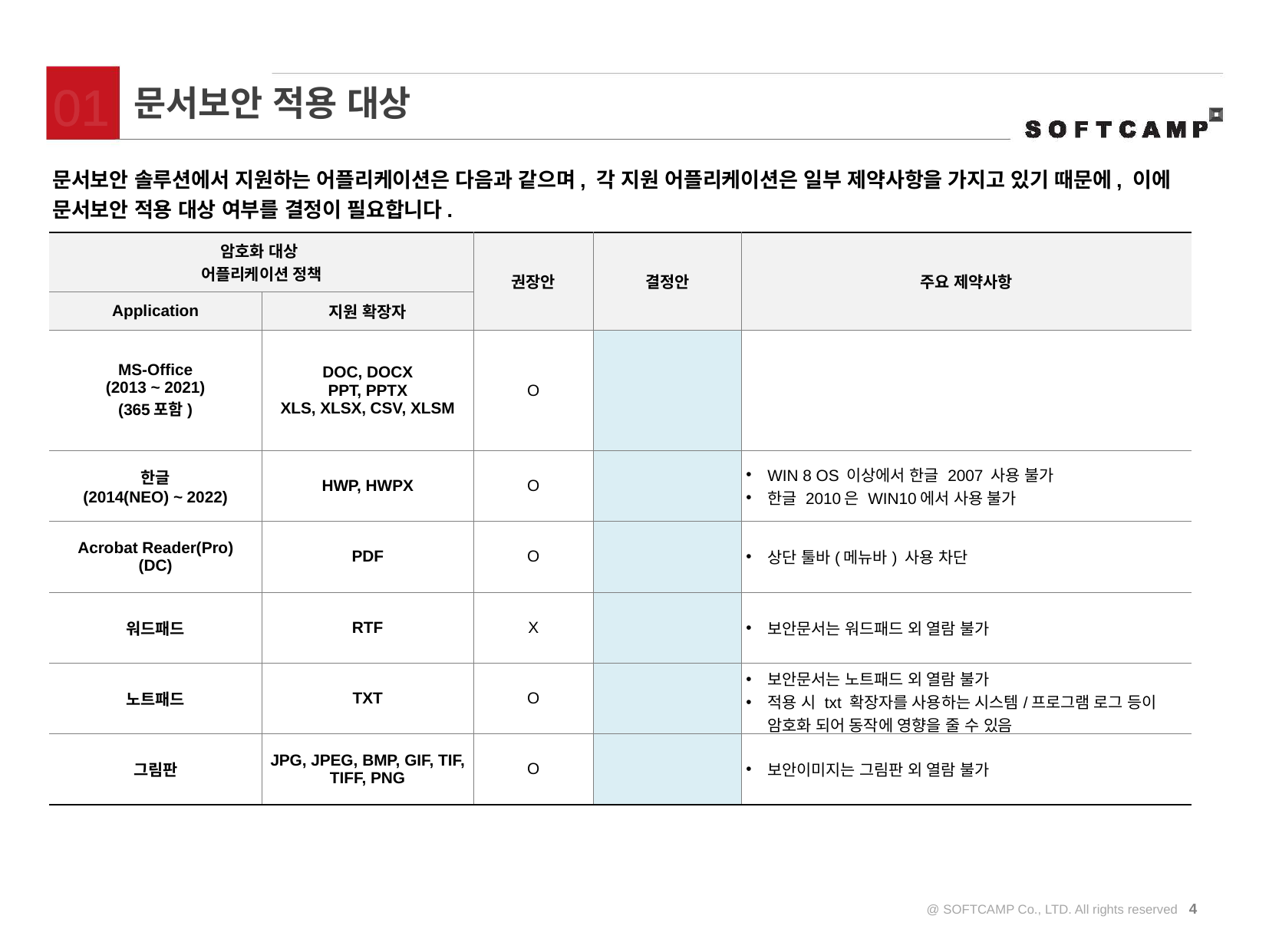

01
문서보안 적용 대상
문서보안 솔루션에서 지원하는 어플리케이션은 다음과 같으며, 각 지원 어플리케이션은 일부 제약사항을 가지고 있기 때문에, 이에 문서보안 적용 대상 여부를 결정이 필요합니다.
| 암호화 대상 어플리케이션 정책 |  | 권장안 | 결정안 | 주요 제약사항 |
| --- | --- | --- | --- | --- |
| Application | 지원 확장자 |  |  |  |
| MS-Office (2013 ~ 2021) (365포함) | DOC, DOCX PPT, PPTX XLS, XLSX, CSV, XLSM | O |  |  |
| 한글 (2014(NEO) ~ 2022) | HWP, HWPX | O |  | WIN 8 OS 이상에서 한글 2007 사용 불가 한글 2010은 WIN10에서 사용 불가 |
| Acrobat Reader(Pro) (DC) | PDF | O |  | 상단 툴바(메뉴바) 사용 차단 |
| 워드패드 | RTF | X |  | 보안문서는 워드패드 외 열람 불가 |
| 노트패드 | TXT | O |  | 보안문서는 노트패드 외 열람 불가 적용 시 txt 확장자를 사용하는 시스템/프로그램 로그 등이 암호화 되어 동작에 영향을 줄 수 있음 |
| 그림판 | JPG, JPEG, BMP, GIF, TIF, TIFF, PNG | O |  | 보안이미지는 그림판 외 열람 불가 |